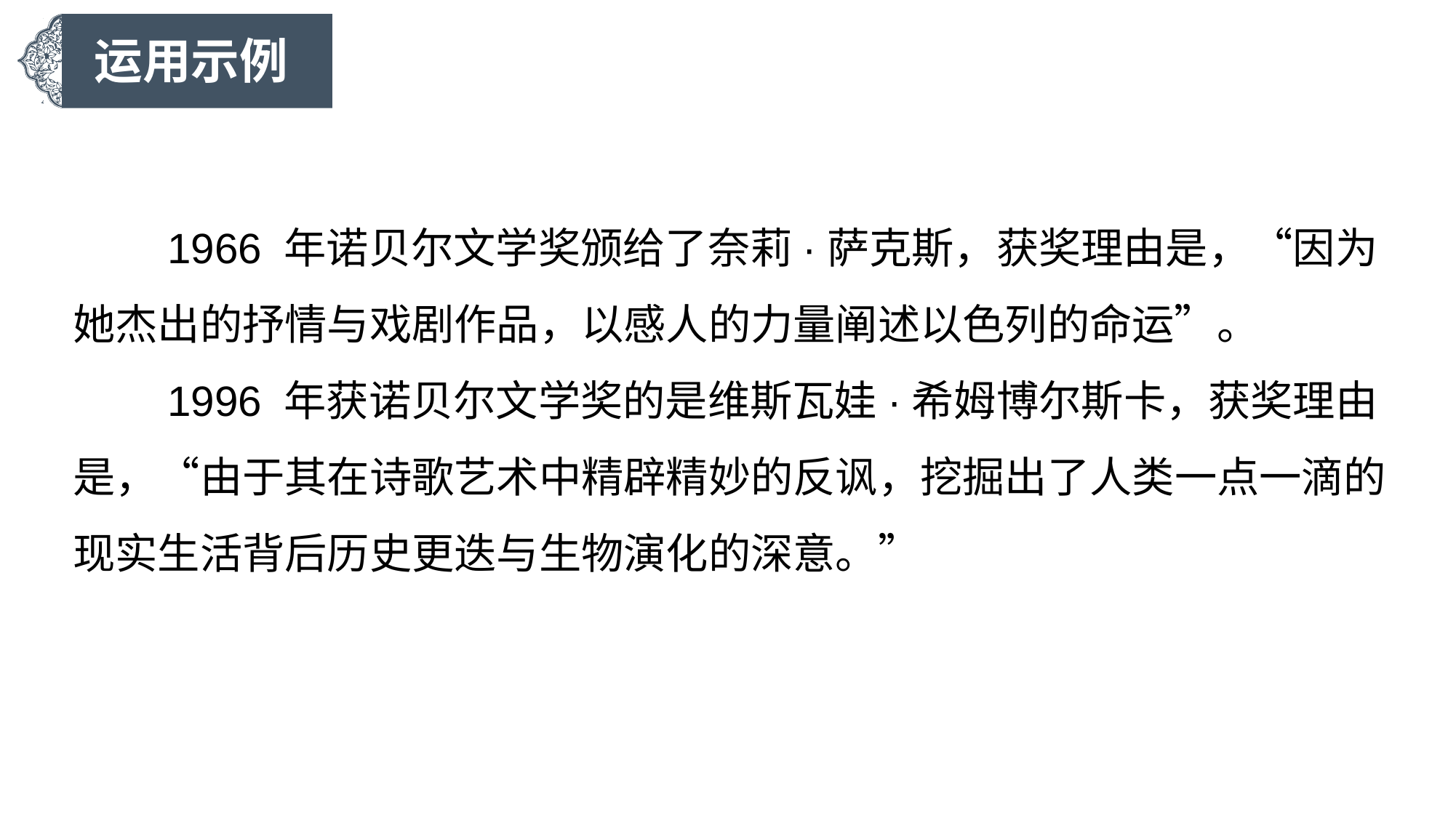

运用示例
        1966 年诺贝尔文学奖颁给了奈莉·萨克斯，获奖理由是，“因为她杰出的抒情与戏剧作品，以感人的力量阐述以色列的命运”。
        1996 年获诺贝尔文学奖的是维斯瓦娃·希姆博尔斯卡，获奖理由是，“由于其在诗歌艺术中精辟精妙的反讽，挖掘出了人类一点一滴的现实生活背后历史更迭与生物演化的深意。”